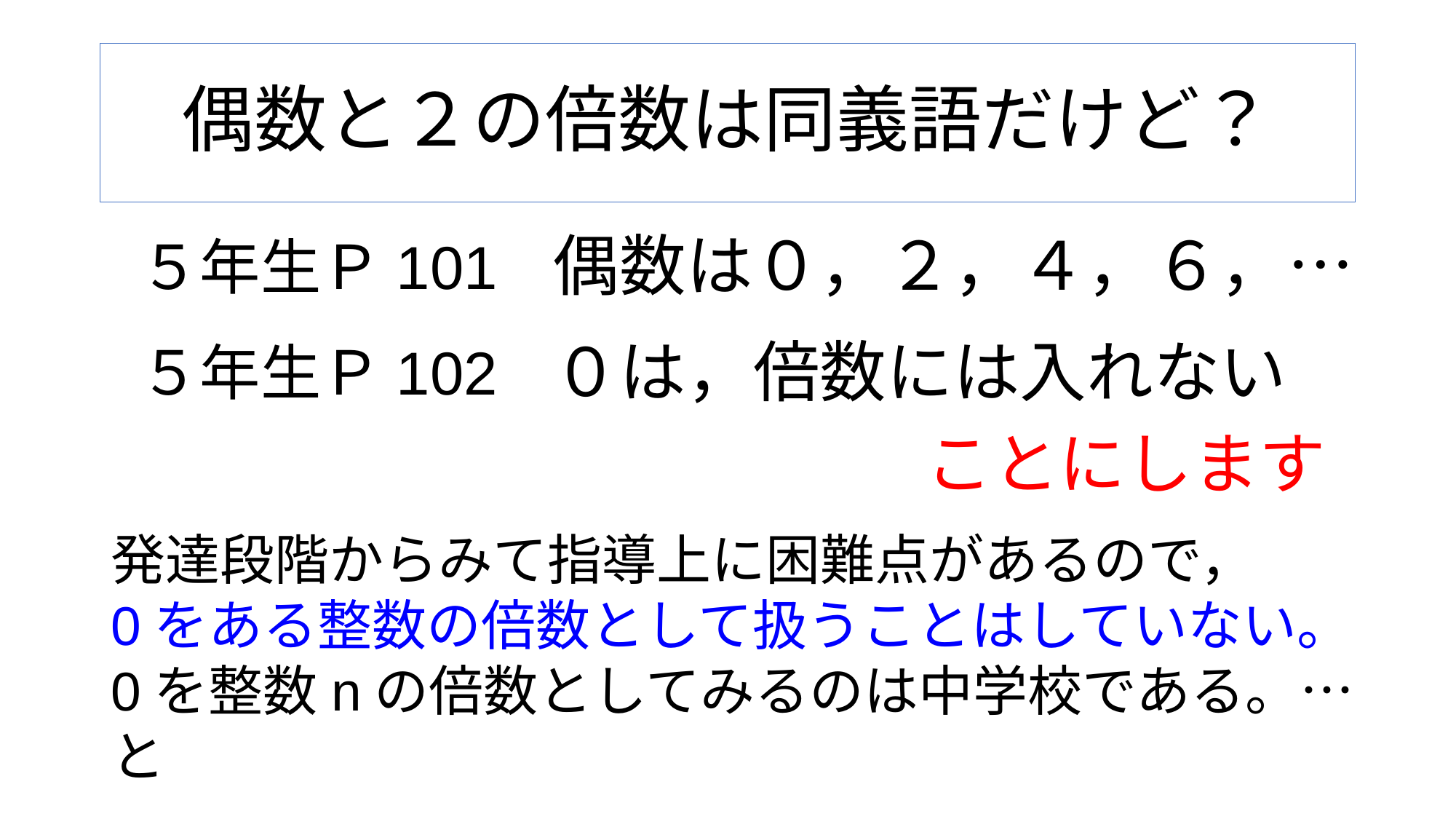

# 偶数と２の倍数は同義語だけど？
偶数は０，２，４，６，…
５年生Ｐ101
０は，倍数には入れない
５年生Ｐ102
ことにします
発達段階からみて指導上に困難点があるので，
0をある整数の倍数として扱うことはしていない。
0を整数nの倍数としてみるのは中学校である。…と